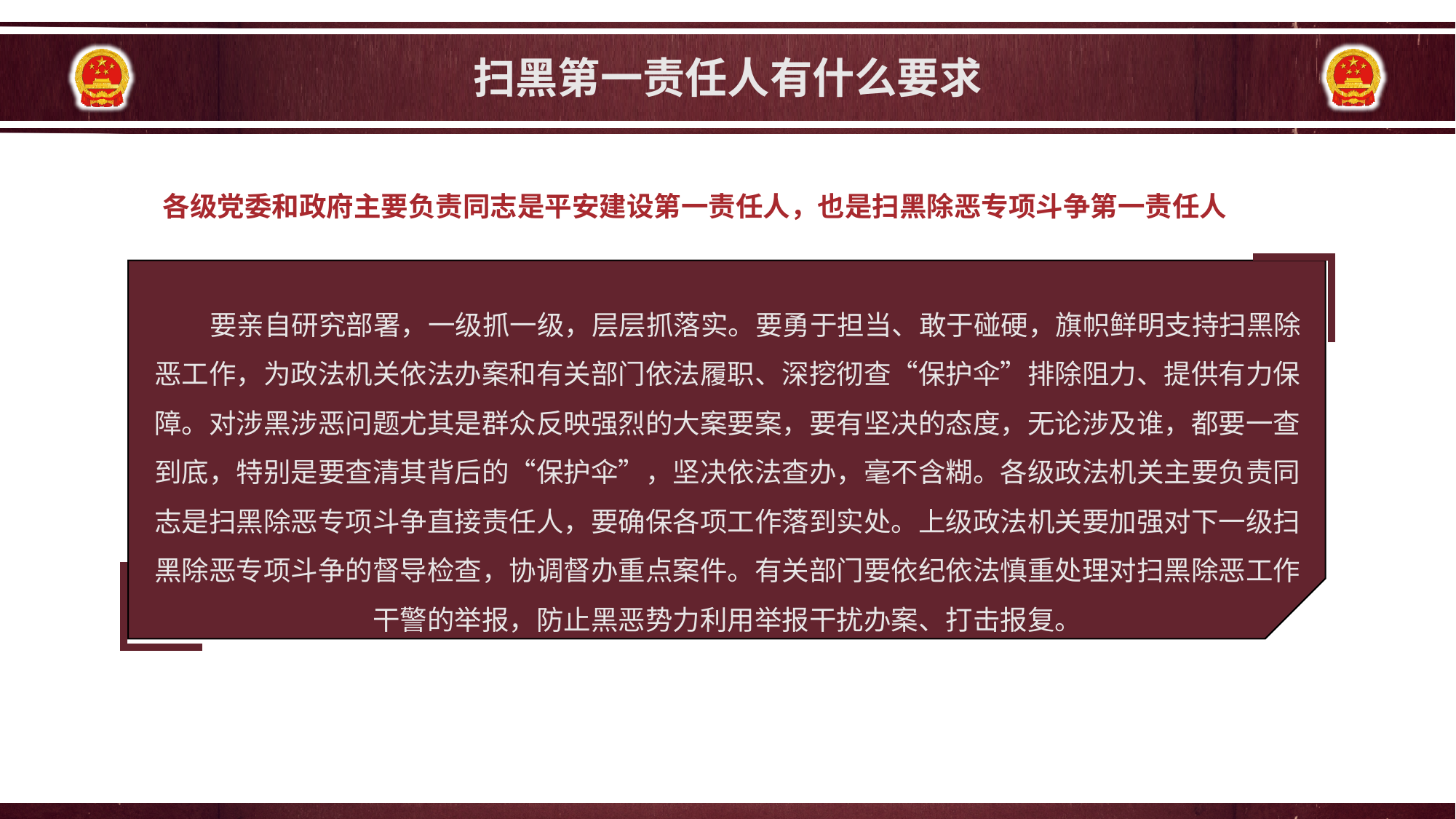

扫黑第一责任人有什么要求
各级党委和政府主要负责同志是平安建设第一责任人，也是扫黑除恶专项斗争第一责任人

        要亲自研究部署，一级抓一级，层层抓落实。要勇于担当、敢于碰硬，旗帜鲜明支持扫黑除恶工作，为政法机关依法办案和有关部门依法履职、深挖彻查“保护伞”排除阻力、提供有力保障。对涉黑涉恶问题尤其是群众反映强烈的大案要案，要有坚决的态度，无论涉及谁，都要一查到底，特别是要查清其背后的“保护伞”，坚决依法查办，毫不含糊。各级政法机关主要负责同志是扫黑除恶专项斗争直接责任人，要确保各项工作落到实处。上级政法机关要加强对下一级扫黑除恶专项斗争的督导检查，协调督办重点案件。有关部门要依纪依法慎重处理对扫黑除恶工作干警的举报，防止黑恶势力利用举报干扰办案、打击报复。